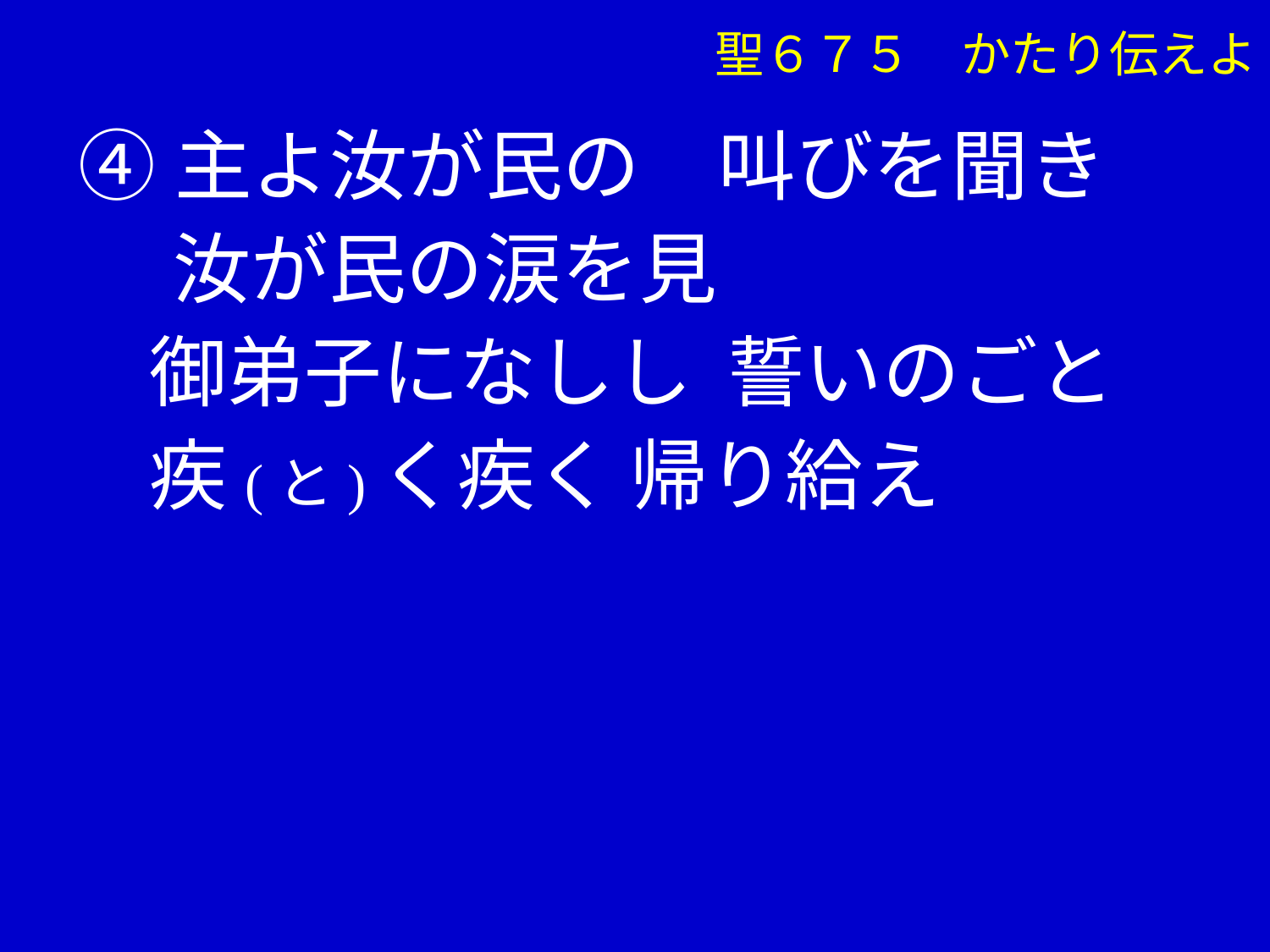

聖６７５　かたり伝えよ
④主よ汝が民の　叫びを聞き
　 汝が民の涙を見
   御弟子になしし  誓いのごと
   疾(と)く疾く 帰り給え